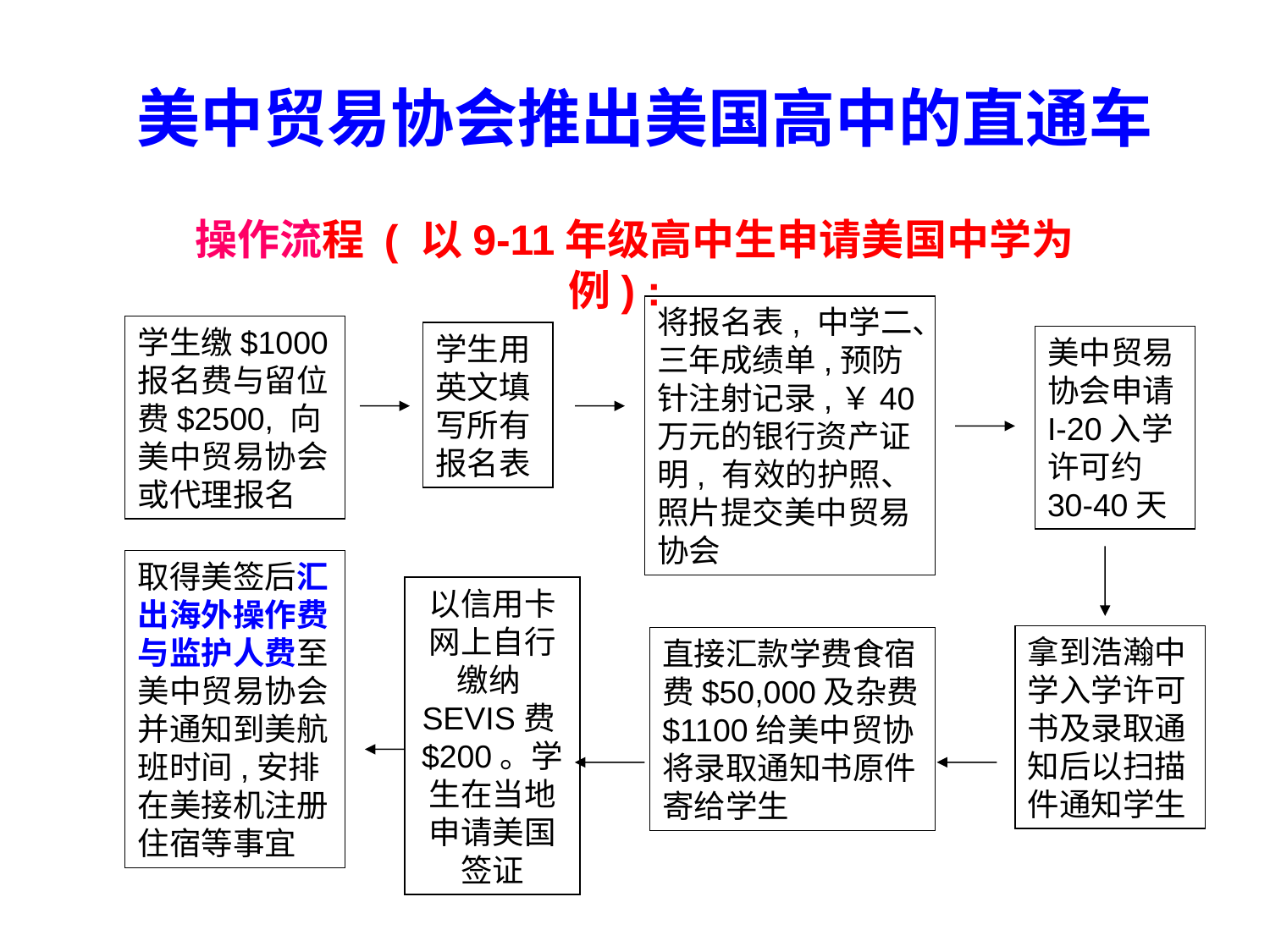

美中贸易协会推出美国高中的直通车
   操作流程 ( 以9-11年级高中生申请美国中学为例) :

将报名表, 中学二、三年成绩单,预防针注射记录,￥40万元的银行资产证明, 有效的护照、照片提交美中贸易协会
学生缴$1000报名费与留位费$2500, 向美中贸易协会或代理报名
学生用英文填写所有报名表
美中贸易协会申请
I-20入学许可约30-40天

取得美签后汇出海外操作费与监护人费至美中贸易协会并通知到美航班时间,安排在美接机注册住宿等事宜
以信用卡网上自行缴纳SEVIS费$200。学生在当地申请美国签证
拿到浩瀚中学入学许可书及录取通知后以扫描件通知学生
直接汇款学费食宿费$50,000及杂费$1100给美中贸协将录取通知书原件寄给学生